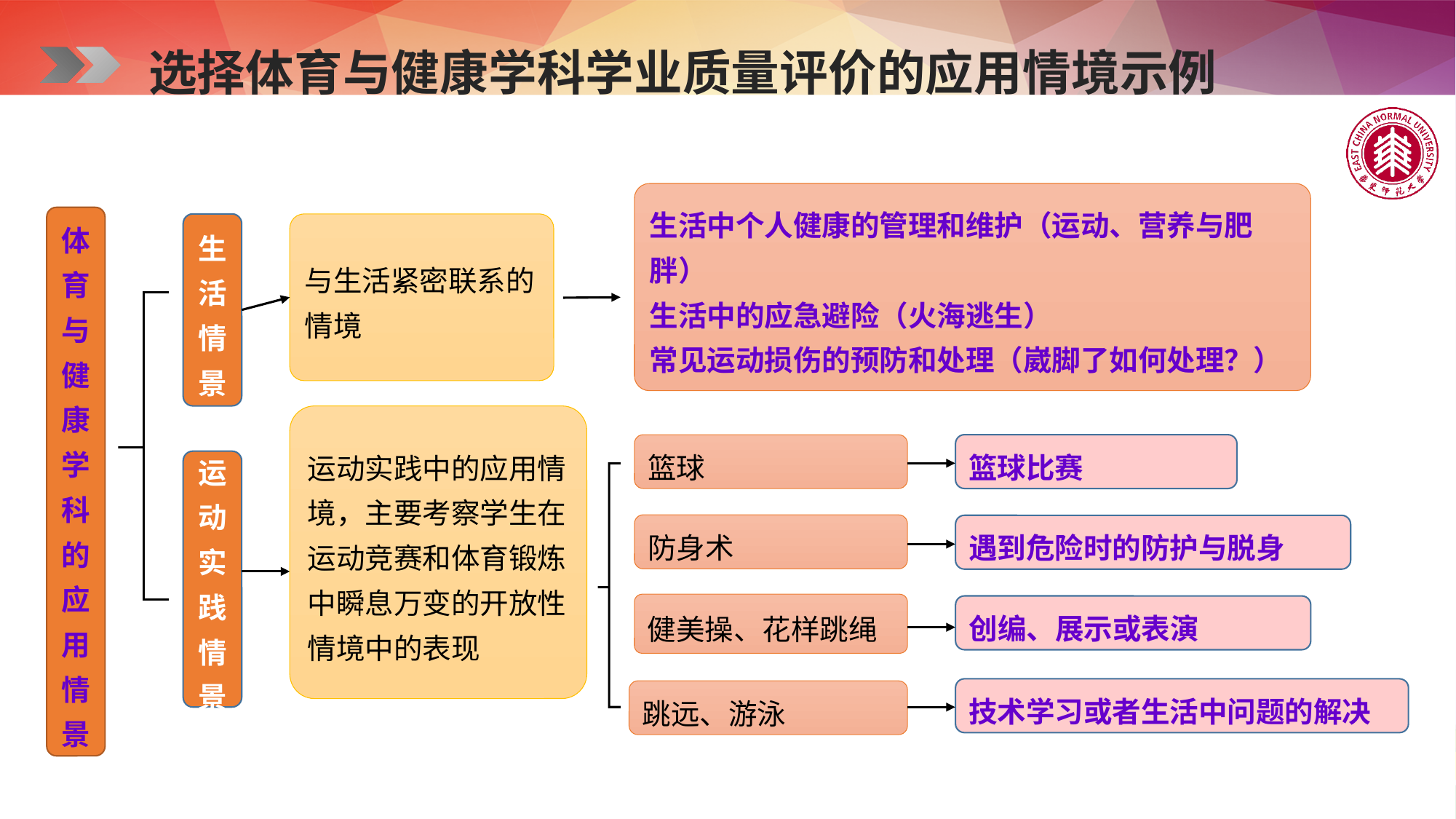

选择体育与健康学科学业质量评价的应用情境示例
生活中个人健康的管理和维护（运动、营养与肥胖）
生活中的应急避险（火海逃生）
常见运动损伤的预防和处理（崴脚了如何处理？）
体育与健康学科的应用情景
生活情景
与生活紧密联系的情境

运动实践中的应用情境，主要考察学生在运动竞赛和体育锻炼中瞬息万变的开放性情境中的表现
篮球
篮球比赛
运动实践情景

防身术
遇到危险时的防护与脱身
健美操、花样跳绳
创编、展示或表演
技术学习或者生活中问题的解决
跳远、游泳